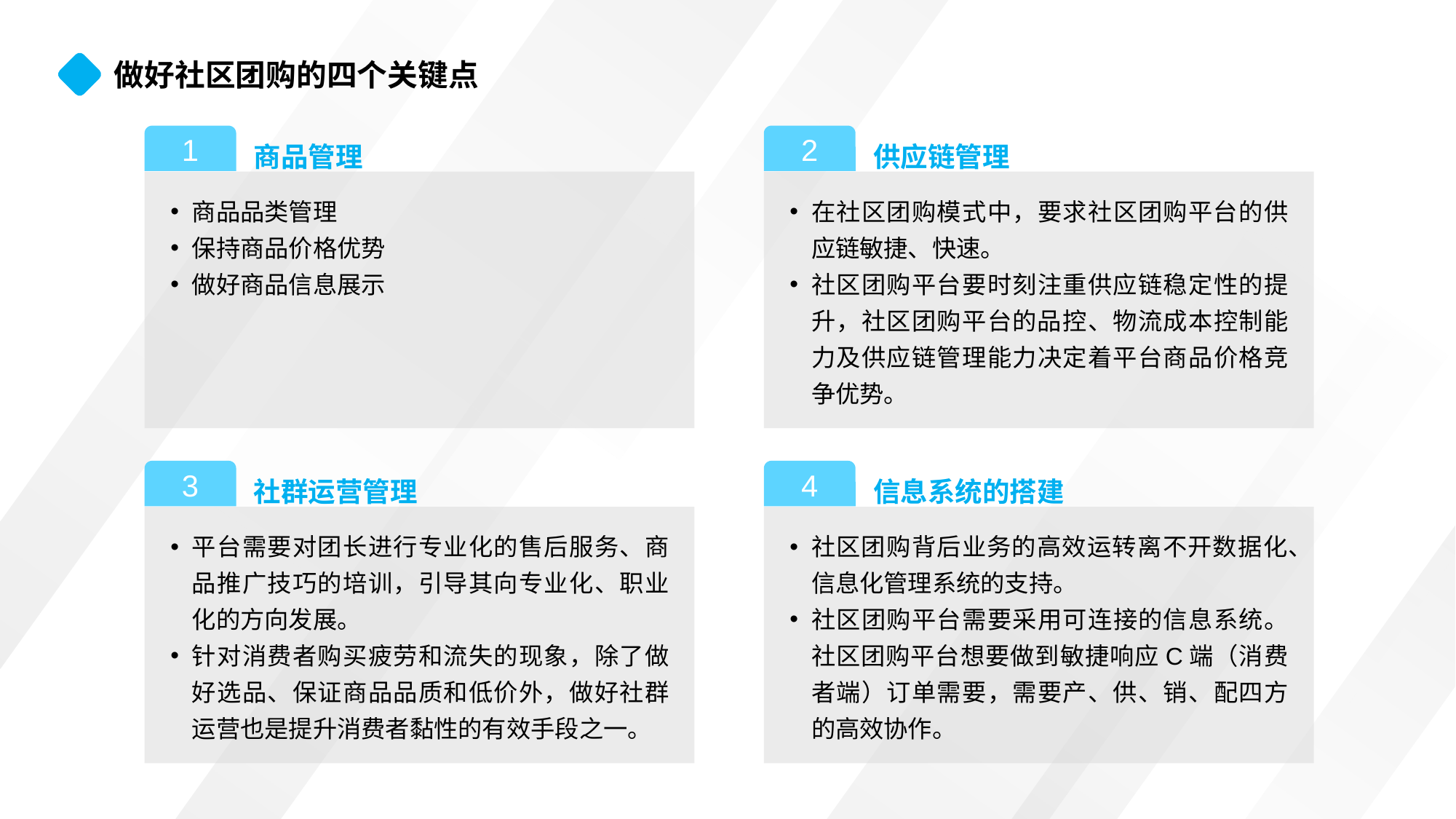

做好社区团购的四个关键点

商品管理
1

商品品类管理
保持商品价格优势
做好商品信息展示
供应链管理
2

在社区团购模式中，要求社区团购平台的供应链敏捷、快速。
社区团购平台要时刻注重供应链稳定性的提升，社区团购平台的品控、物流成本控制能力及供应链管理能力决定着平台商品价格竞争优势。
社群运营管理
3

平台需要对团长进行专业化的售后服务、商品推广技巧的培训，引导其向专业化、职业化的方向发展。
针对消费者购买疲劳和流失的现象，除了做好选品、保证商品品质和低价外，做好社群运营也是提升消费者黏性的有效手段之一。
信息系统的搭建
4

社区团购背后业务的高效运转离不开数据化、信息化管理系统的支持。
社区团购平台需要采用可连接的信息系统。社区团购平台想要做到敏捷响应C端（消费者端）订单需要，需要产、供、销、配四方的高效协作。